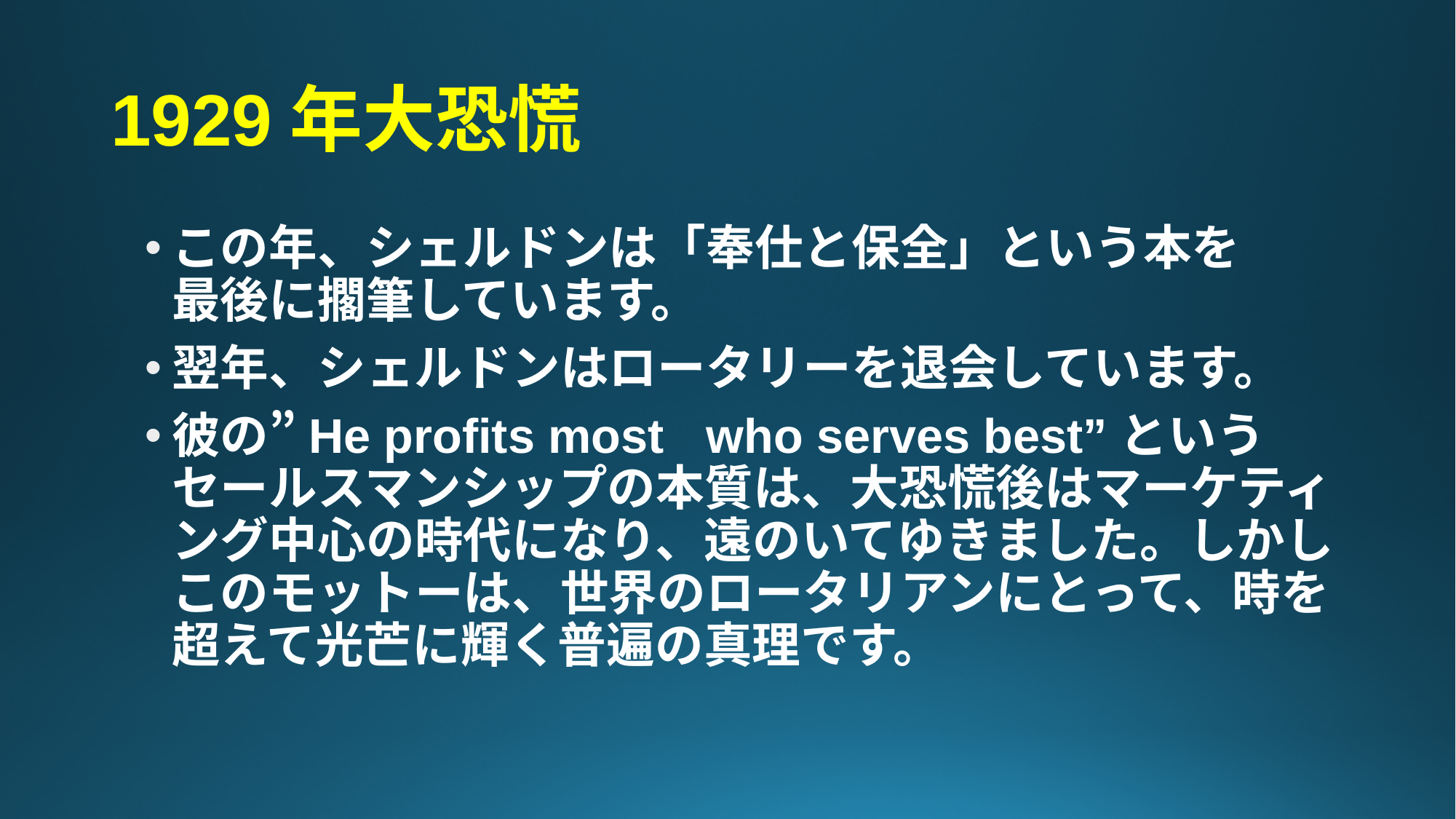

# 1929年大恐慌
この年、シェルドンは「奉仕と保全」という本を　　最後に擱筆しています。
翌年、シェルドンはロータリーを退会しています。
彼の”He profits most　who serves best”というセールスマンシップの本質は、大恐慌後はマーケティング中心の時代になり、遠のいてゆきました。しかしこのモットーは、世界のロータリアンにとって、時を超えて光芒に輝く普遍の真理です。